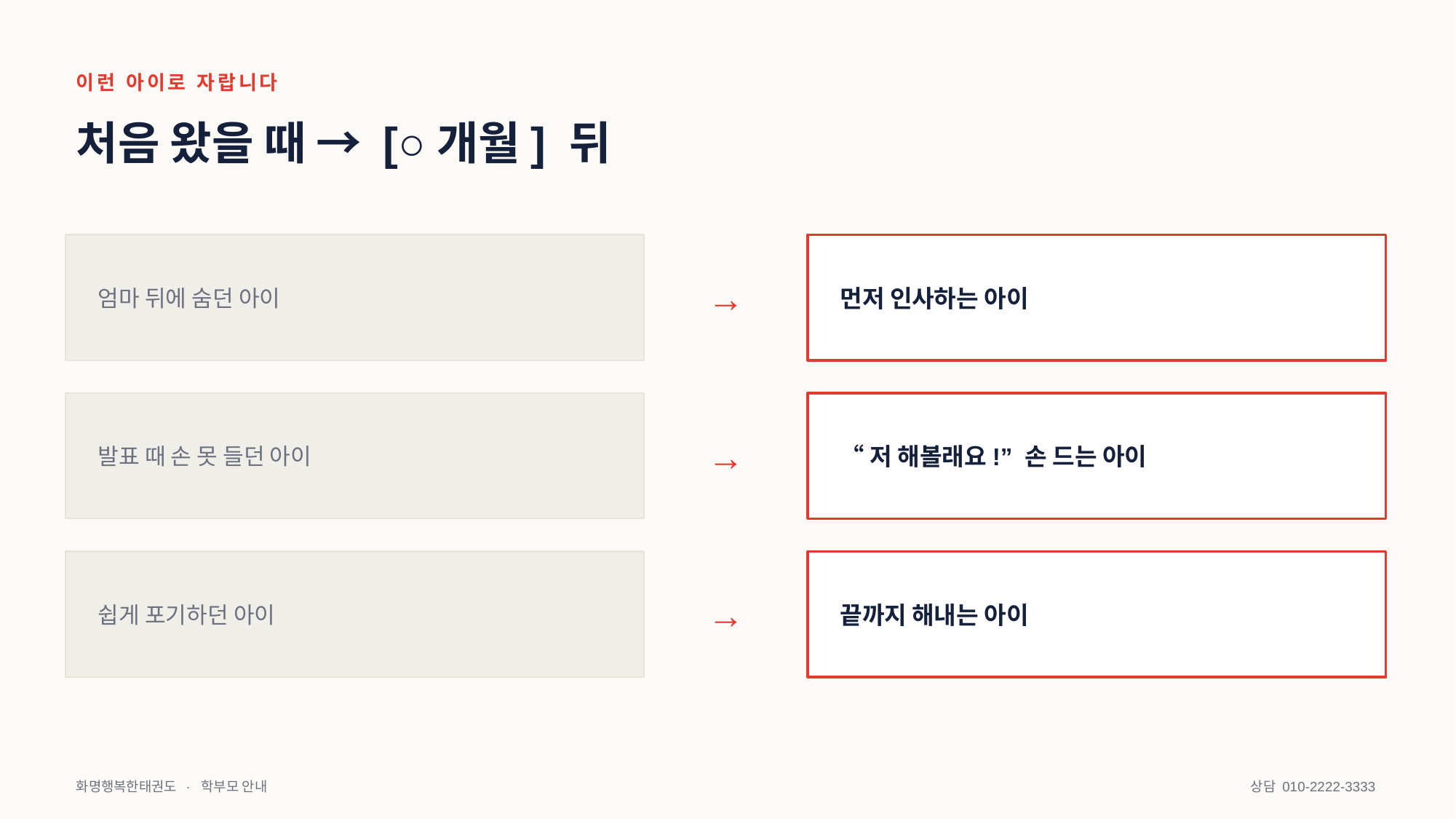

이런 아이로 자랍니다
처음 왔을 때 → [○개월] 뒤

엄마 뒤에 숨던 아이
→

먼저 인사하는 아이

발표 때 손 못 들던 아이
→

“저 해볼래요!” 손 드는 아이

쉽게 포기하던 아이
→

끝까지 해내는 아이
화명행복한태권도  ·  학부모 안내
상담 010-2222-3333